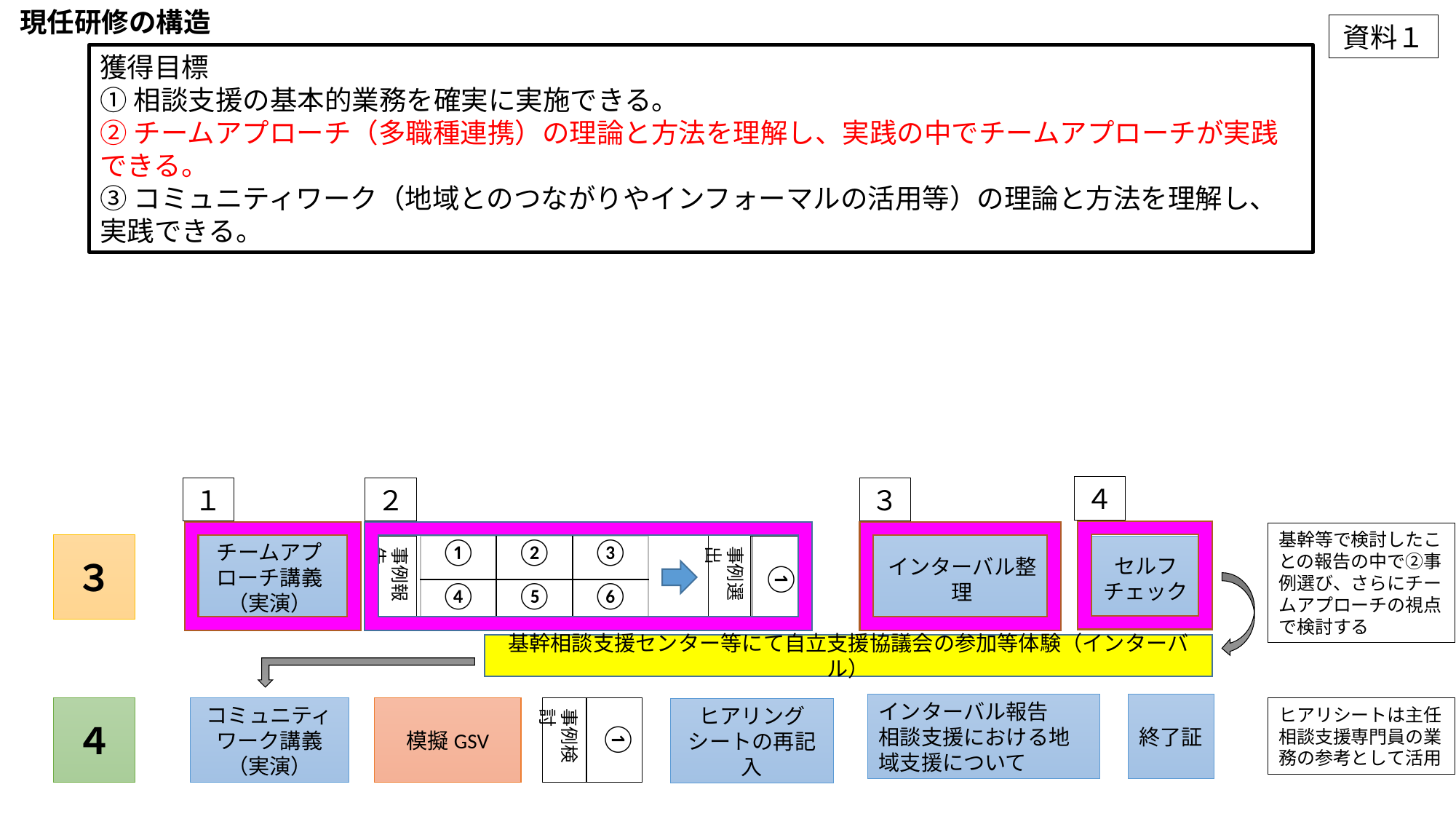

現任研修の構造
資料１
獲得目標
①相談支援の基本的業務を確実に実施できる。
②チームアプローチ（多職種連携）の理論と方法を理解し、実践の中でチームアプローチが実践できる。
③コミュニティワーク（地域とのつながりやインフォーマルの活用等）の理論と方法を理解し、実践できる。
４
１
２
３

基幹等で検討したことの報告の中で②事例選び、さらにチームアプローチの視点で検討する
チームアプローチ講義（実演）
インターバル整理
３
事例選出
| ① | ② | ③ |
| --- | --- | --- |
| ④ | ⑤ | ⑥ |
セルフチェック
事例報告
①

基幹相談支援センター等にて自立支援協議会の参加等体験（インターバル）

インターバル報告
相談支援における地域支援について
終了証
４
コミュニティワーク講義（実演）
模擬GSV
①
事例検討
ヒアリシートは主任相談支援専門員の業務の参考として活用
ヒアリングシートの再記入